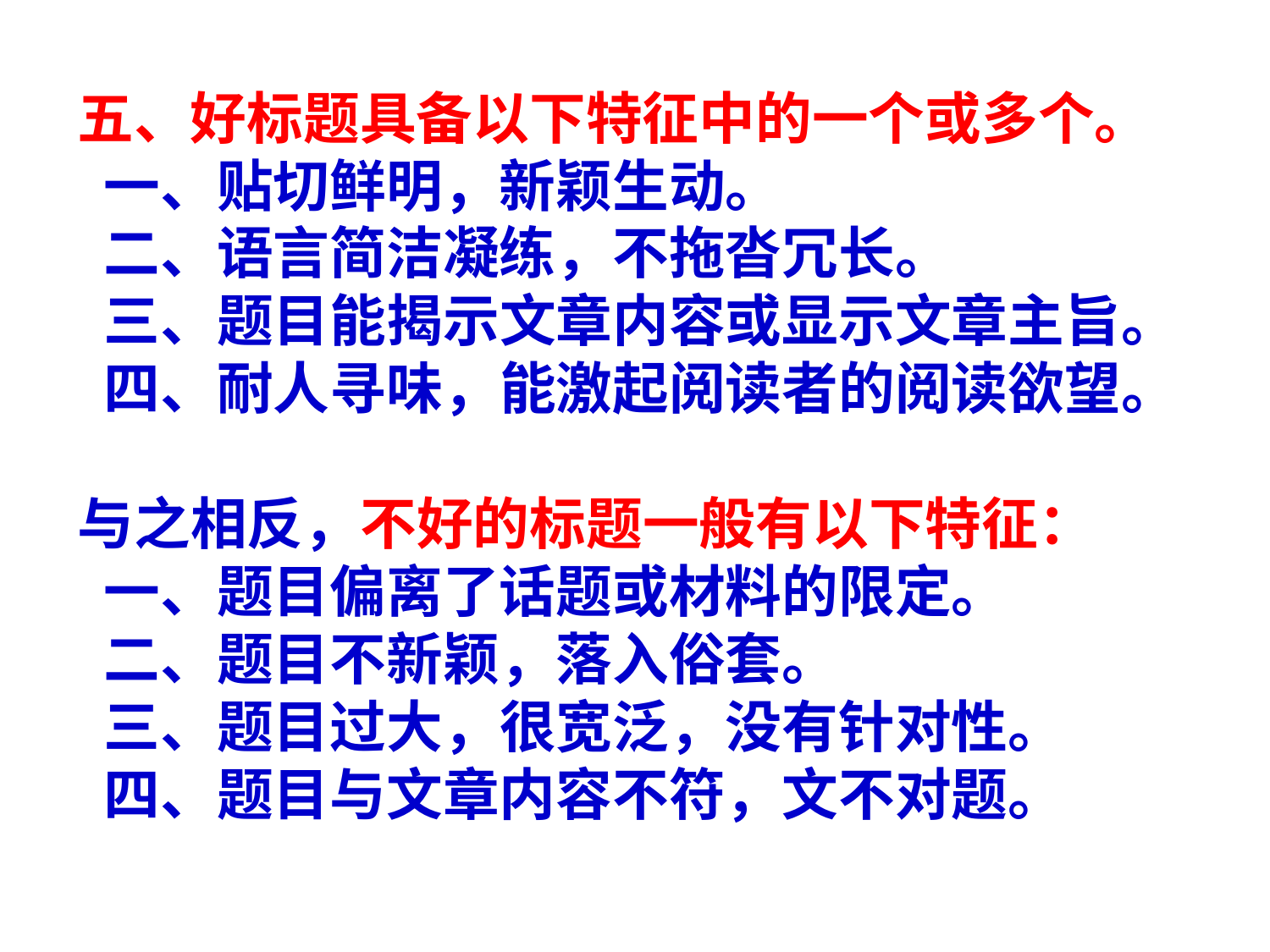

五、好标题具备以下特征中的一个或多个。
 一、贴切鲜明，新颖生动。
 二、语言简洁凝练，不拖沓冗长。
 三、题目能揭示文章内容或显示文章主旨。
 四、耐人寻味，能激起阅读者的阅读欲望。

与之相反，不好的标题一般有以下特征：
 一、题目偏离了话题或材料的限定。
 二、题目不新颖，落入俗套。
 三、题目过大，很宽泛，没有针对性。
 四、题目与文章内容不符，文不对题。